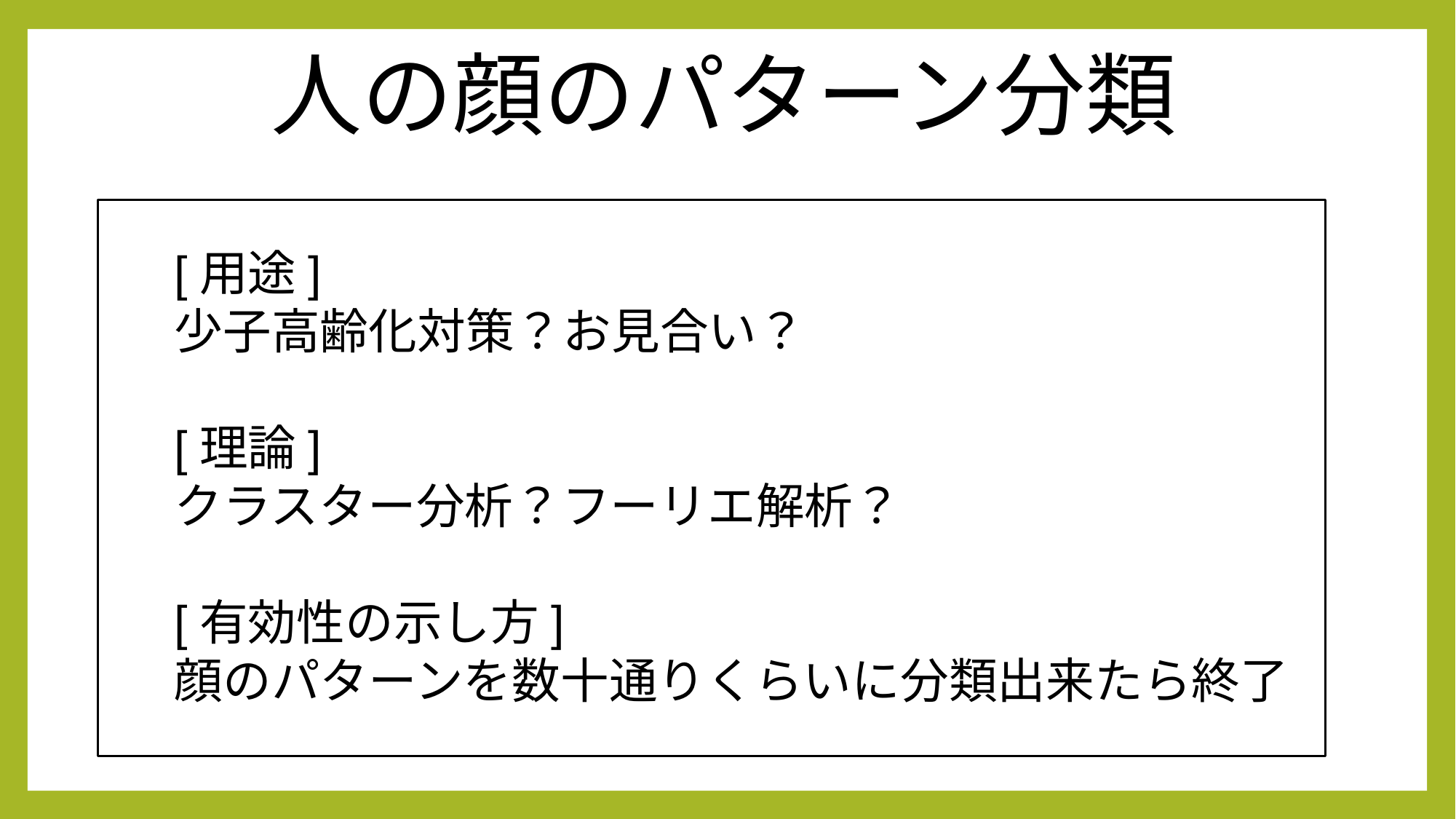

人の顔のパターン分類

[用途]
少子高齢化対策？お見合い？

[理論]
クラスター分析？フーリエ解析？

[有効性の示し方]
顔のパターンを数十通りくらいに分類出来たら終了